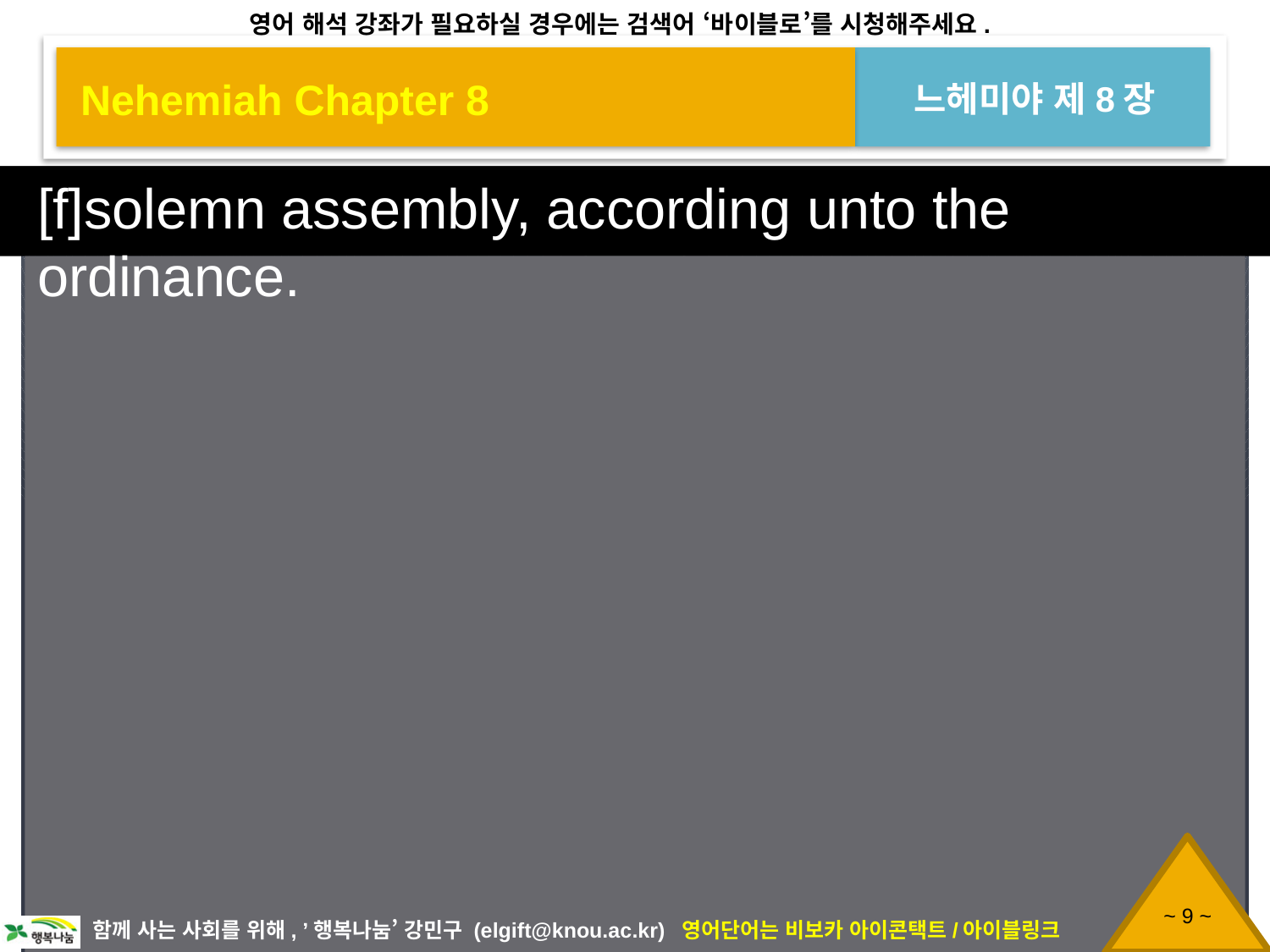

Nehemiah Chapter 8
느헤미야 제8장
[f]solemn assembly, according unto the ordinance.